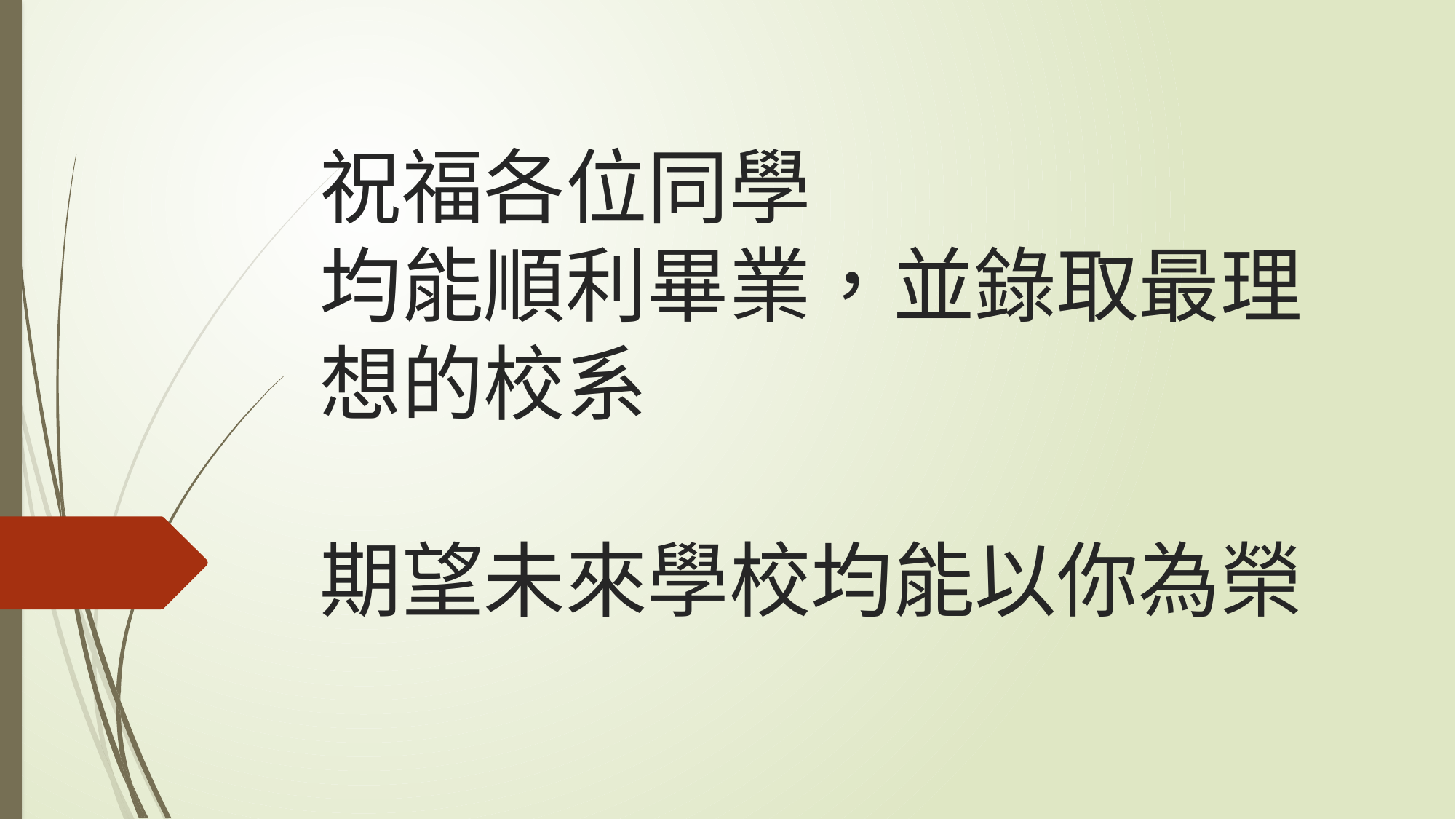

# 祝福各位同學 均能順利畢業，並錄取最理想的校系 期望未來學校均能以你為榮